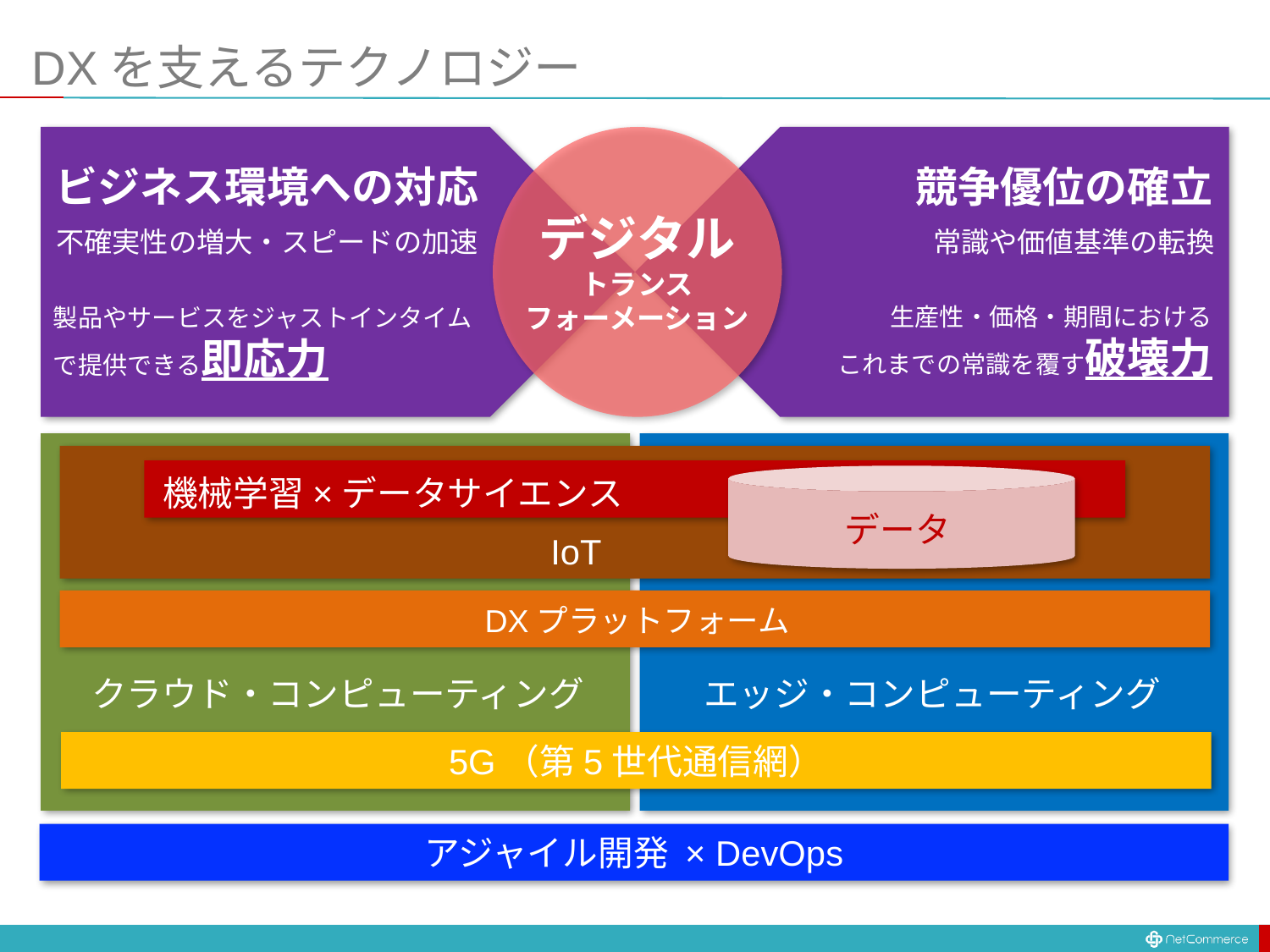

# DXを支えるテクノロジー

ビジネス環境への対応
競争優位の確立
デジタル
トランス
フォーメーション
常識や価値基準の転換
不確実性の増大・スピードの加速
生産性・価格・期間における
これまでの常識を覆す破壊力
製品やサービスをジャストインタイムで提供できる即応力

機械学習×データサイエンス

データ
IoT

DXプラットフォーム
クラウド・コンピューティング
エッジ・コンピューティング
5G（第5世代通信網）
アジャイル開発 × DevOps